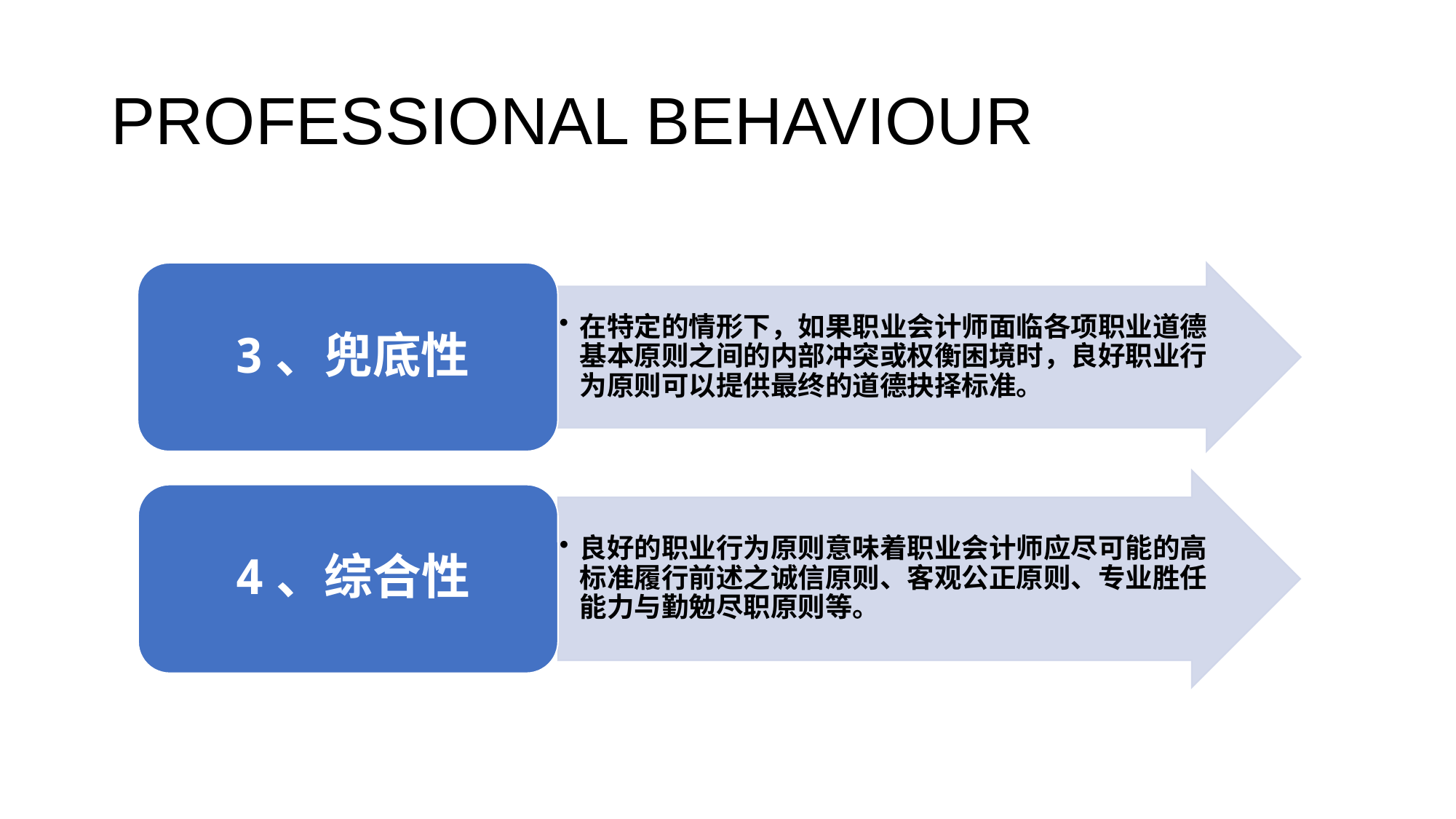

# PROFESSIONAL BEHAVIOUR
在特定的情形下，如果职业会计师面临各项职业道德基本原则之间的内部冲突或权衡困境时，良好职业行为原则可以提供最终的道德抉择标准。
3、兜底性
良好的职业行为原则意味着职业会计师应尽可能的高标准履行前述之诚信原则、客观公正原则、专业胜任能力与勤勉尽职原则等。
4、综合性